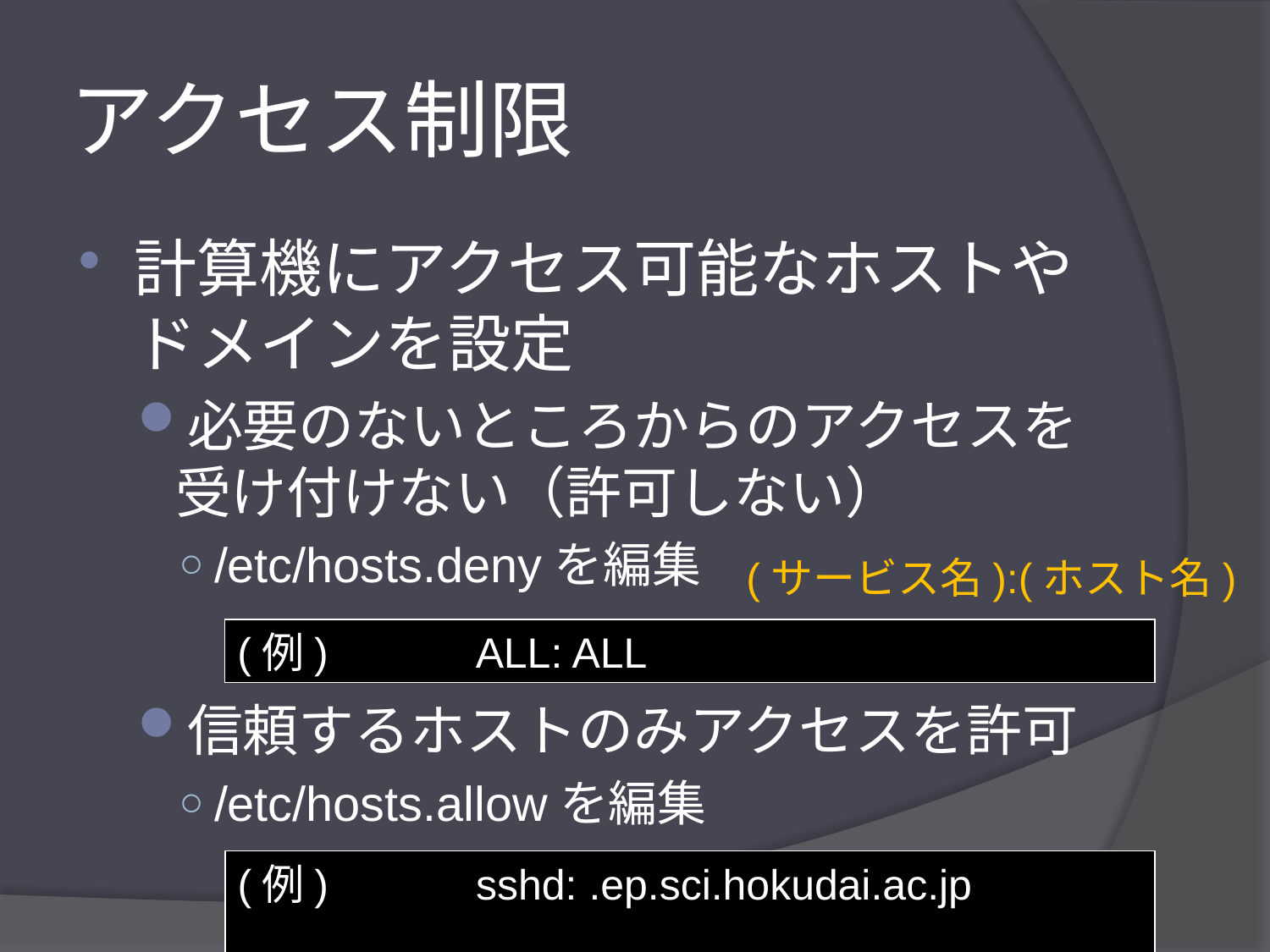

# アクセス制限
計算機にアクセス可能なホストやドメインを設定
必要のないところからのアクセスを受け付けない（許可しない）
/etc/hosts.denyを編集

信頼するホストのみアクセスを許可
/etc/hosts.allowを編集

(サービス名):(ホスト名)
(例)　　　ALL: ALL
(例)　　　sshd: .ep.sci.hokudai.ac.jp